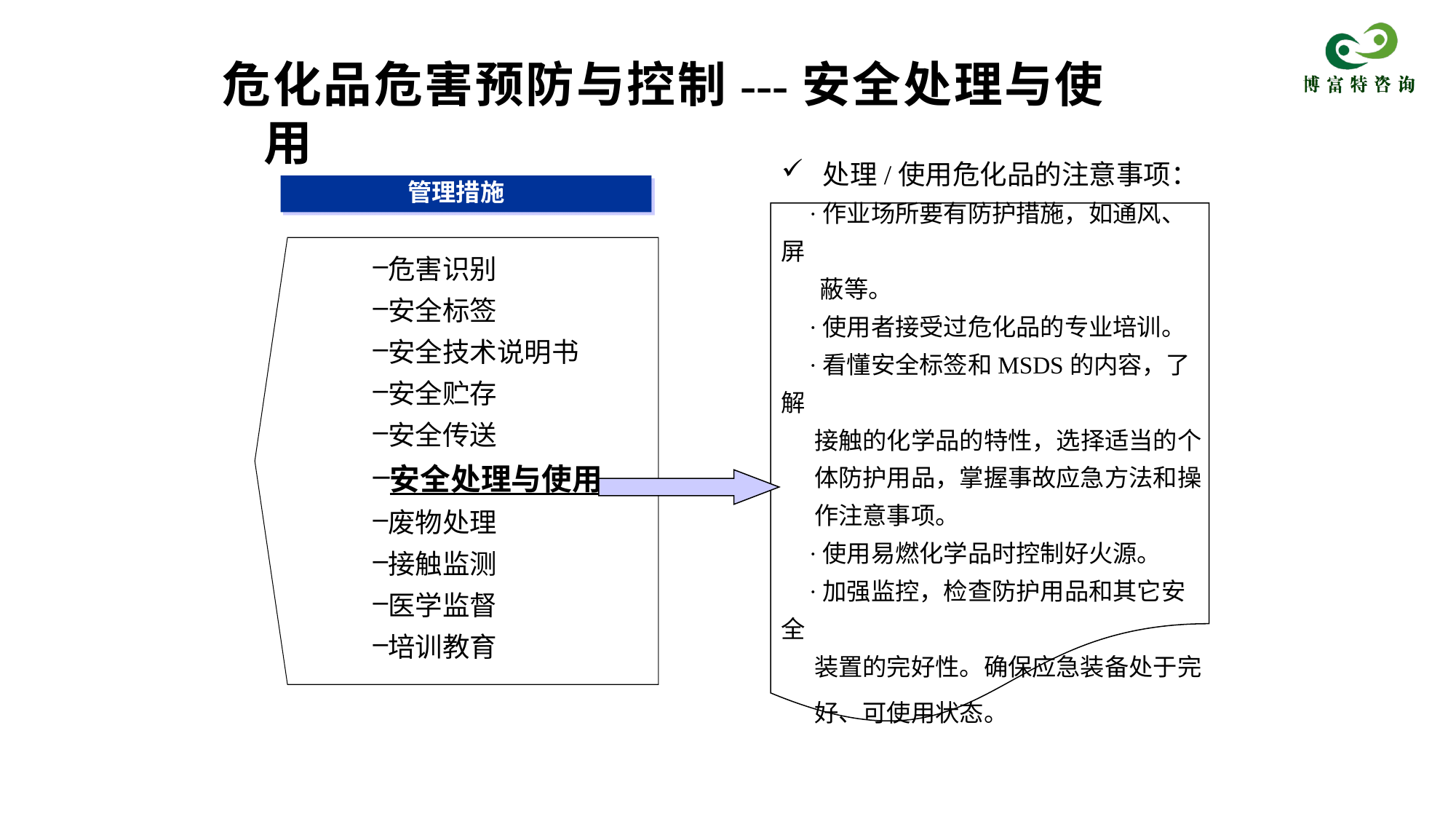

危化品危害预防与控制---安全处理与使用

管理措施
  处理/使用危化品的注意事项：
    ·作业场所要有防护措施，如通风、屏
      蔽等。
    ·使用者接受过危化品的专业培训。
    ·看懂安全标签和MSDS的内容，了解
     接触的化学品的特性，选择适当的个
     体防护用品，掌握事故应急方法和操
     作注意事项。
    ·使用易燃化学品时控制好火源。
    ·加强监控，检查防护用品和其它安全
     装置的完好性。确保应急装备处于完
     好、可使用状态。

危害识别
安全标签
安全技术说明书
安全贮存
安全传送
安全处理与使用
废物处理
接触监测
医学监督
培训教育